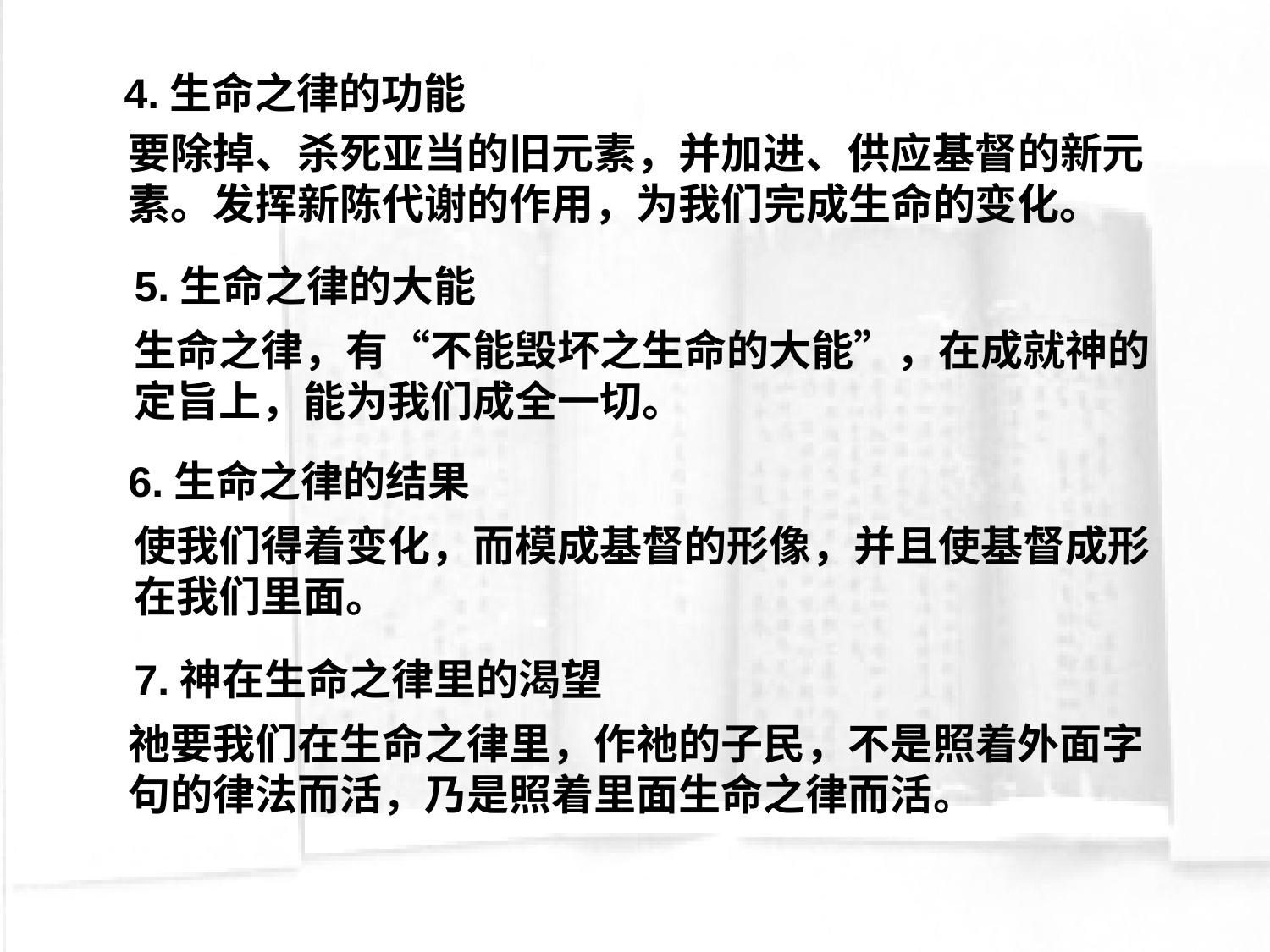

4.生命之律的功能
要除掉、杀死亚当的旧元素，并加进、供应基督的新元素。发挥新陈代谢的作用，为我们完成生命的变化。
5.生命之律的大能
生命之律，有“不能毁坏之生命的大能”，在成就神的定旨上，能为我们成全一切。
6.生命之律的结果
使我们得着变化，而模成基督的形像，并且使基督成形在我们里面。
7.神在生命之律里的渴望
祂要我们在生命之律里，作祂的子民，不是照着外面字句的律法而活，乃是照着里面生命之律而活。